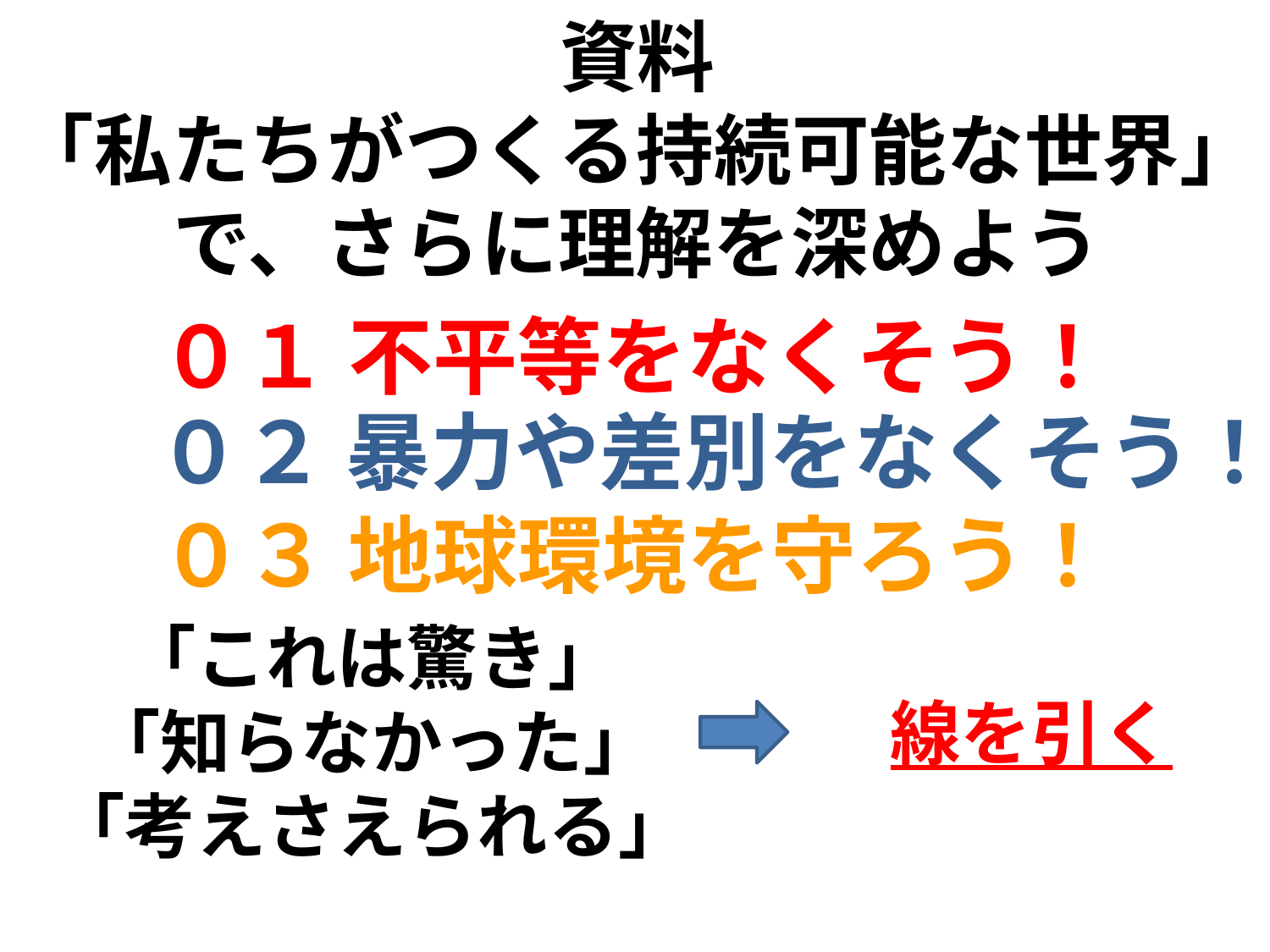

資料
「私たちがつくる持続可能な世界」で、さらに理解を深めよう
０１ 不平等をなくそう！
０２ 暴力や差別をなくそう！
０３ 地球環境を守ろう！
「これは驚き」
「知らなかった」
「考えさえられる」
線を引く